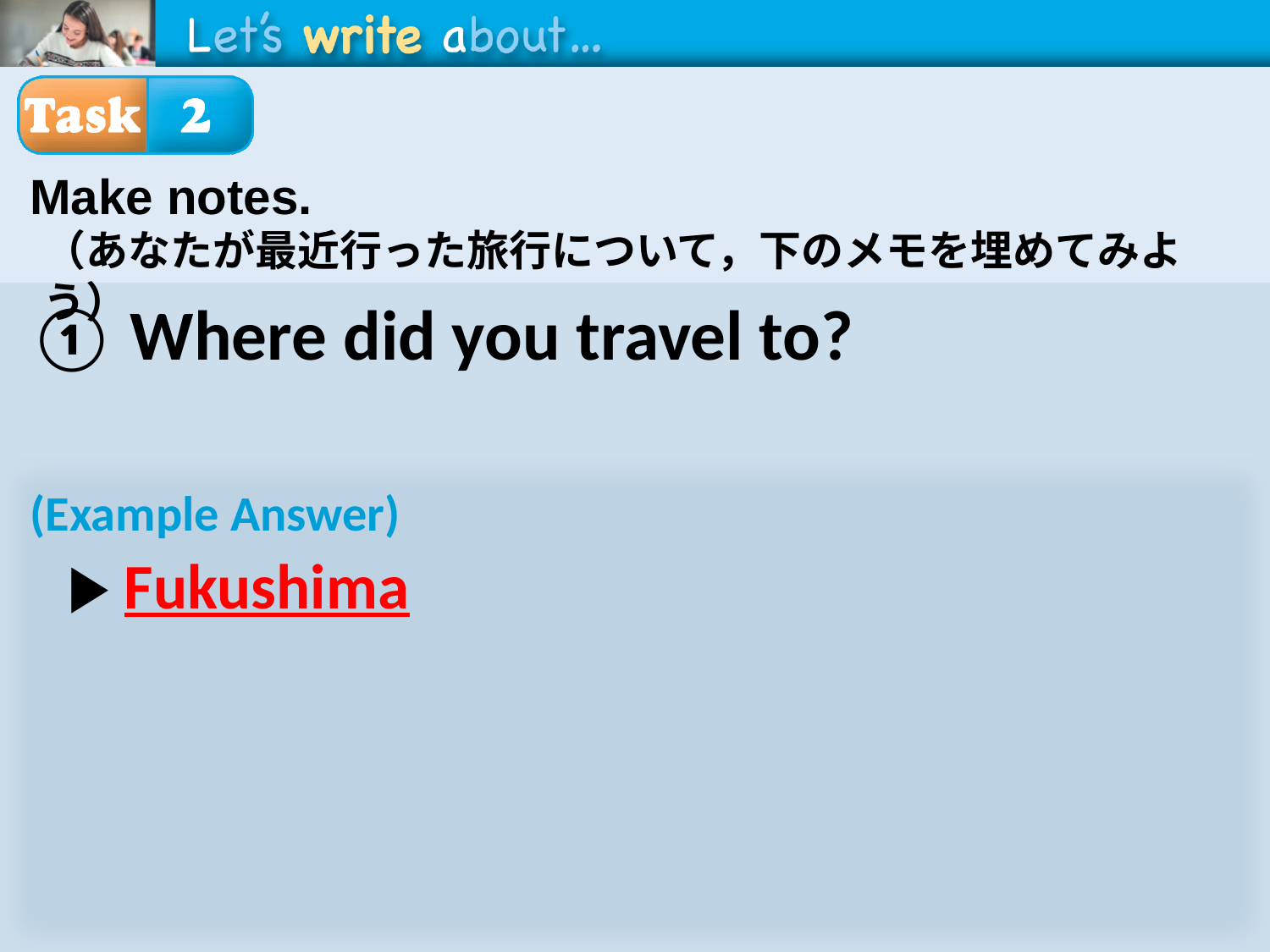

Make notes.
（あなたが最近行った旅行について，下のメモを埋めてみよう）
① Where did you travel to?
﻿
▶ 	.
(Example Answer)
▶ Fukushima